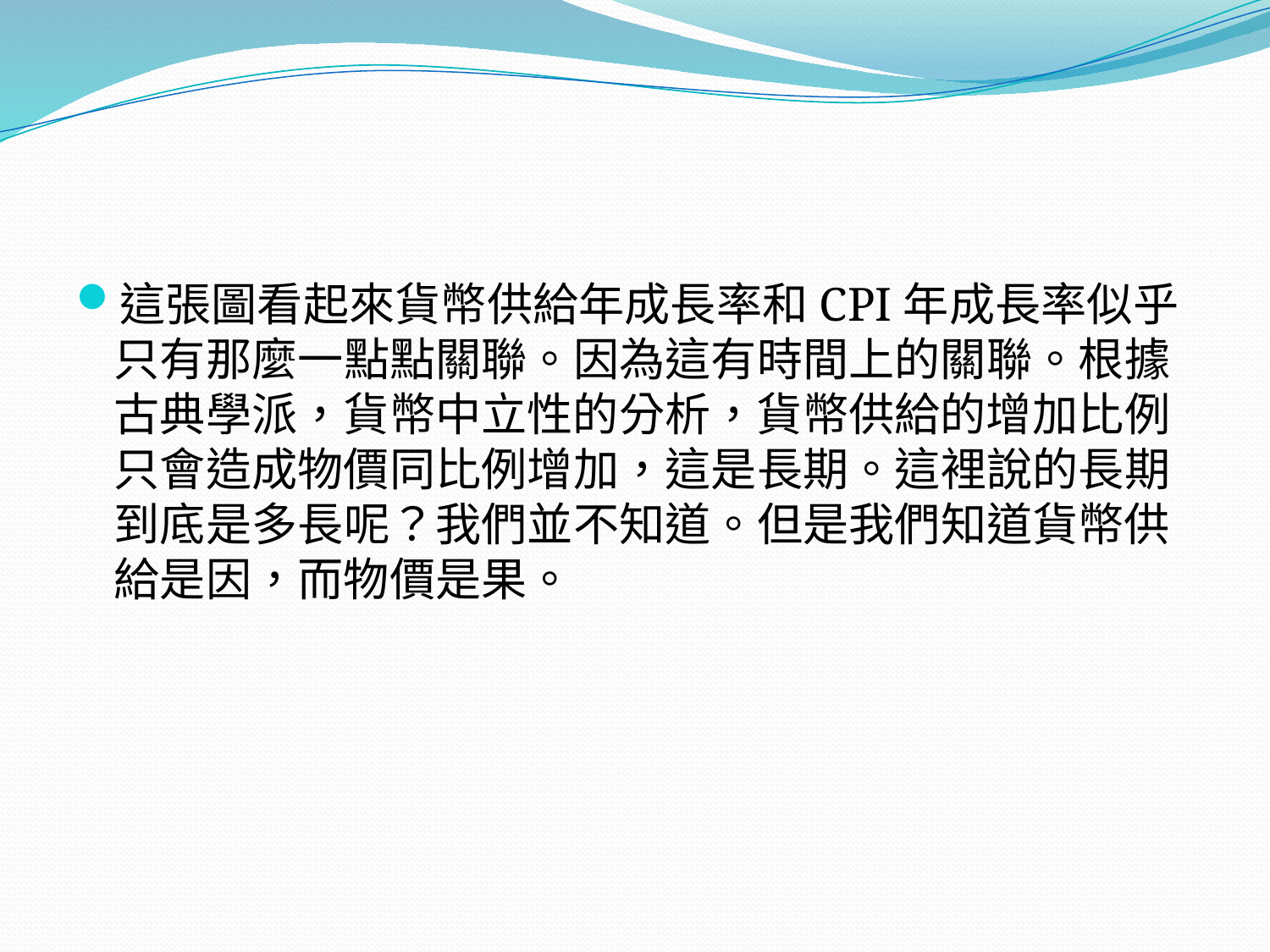

#
這張圖看起來貨幣供給年成長率和CPI年成長率似乎只有那麼一點點關聯。因為這有時間上的關聯。根據古典學派，貨幣中立性的分析，貨幣供給的增加比例只會造成物價同比例增加，這是長期。這裡說的長期到底是多長呢？我們並不知道。但是我們知道貨幣供給是因，而物價是果。